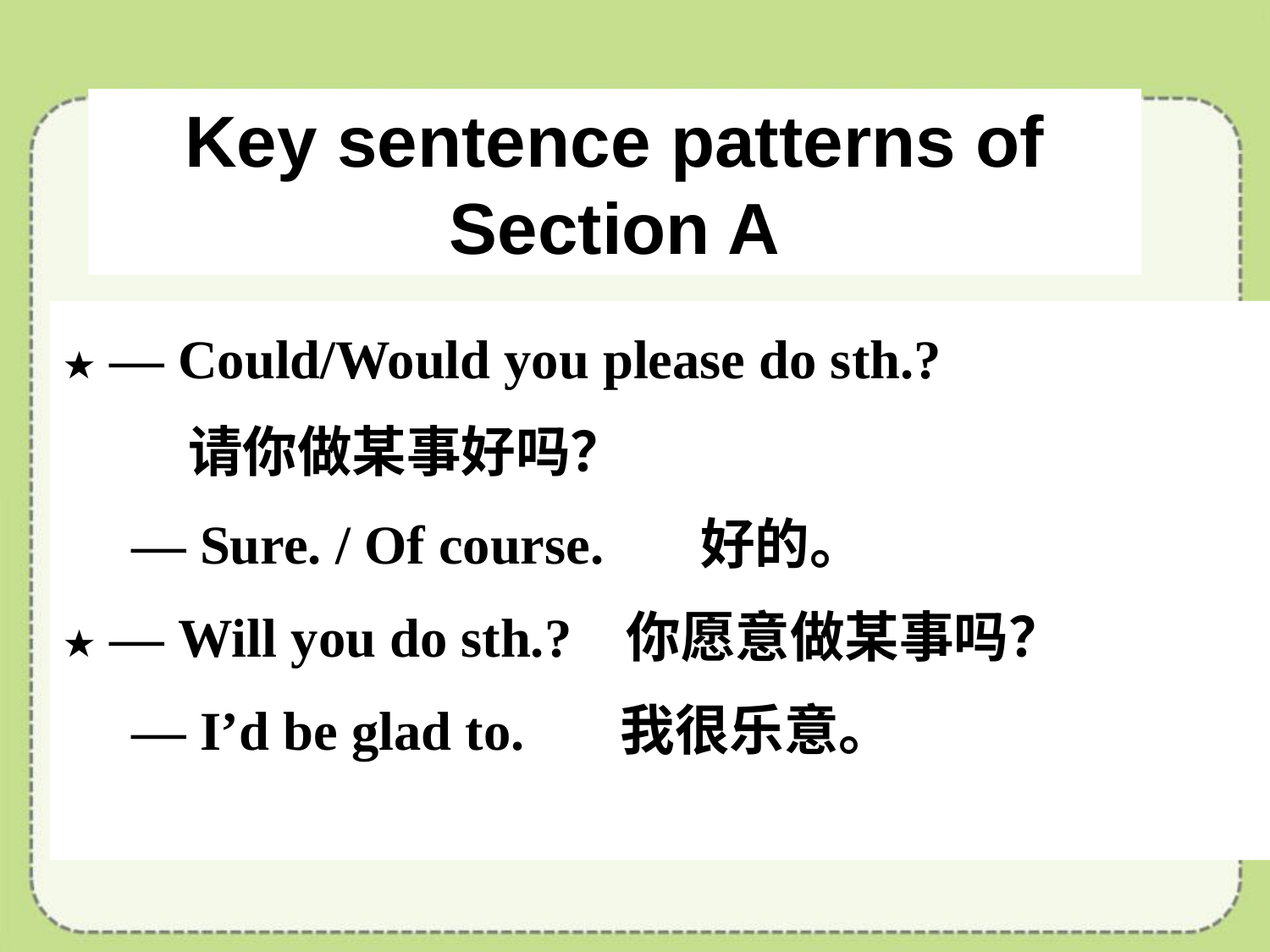

Key sentence patterns of Section A
★ — Could/Would you please do sth.?
         请你做某事好吗？
     — Sure. / Of course.      好的。
★ — Will you do sth.?   你愿意做某事吗？
     — I’d be glad to.      我很乐意。